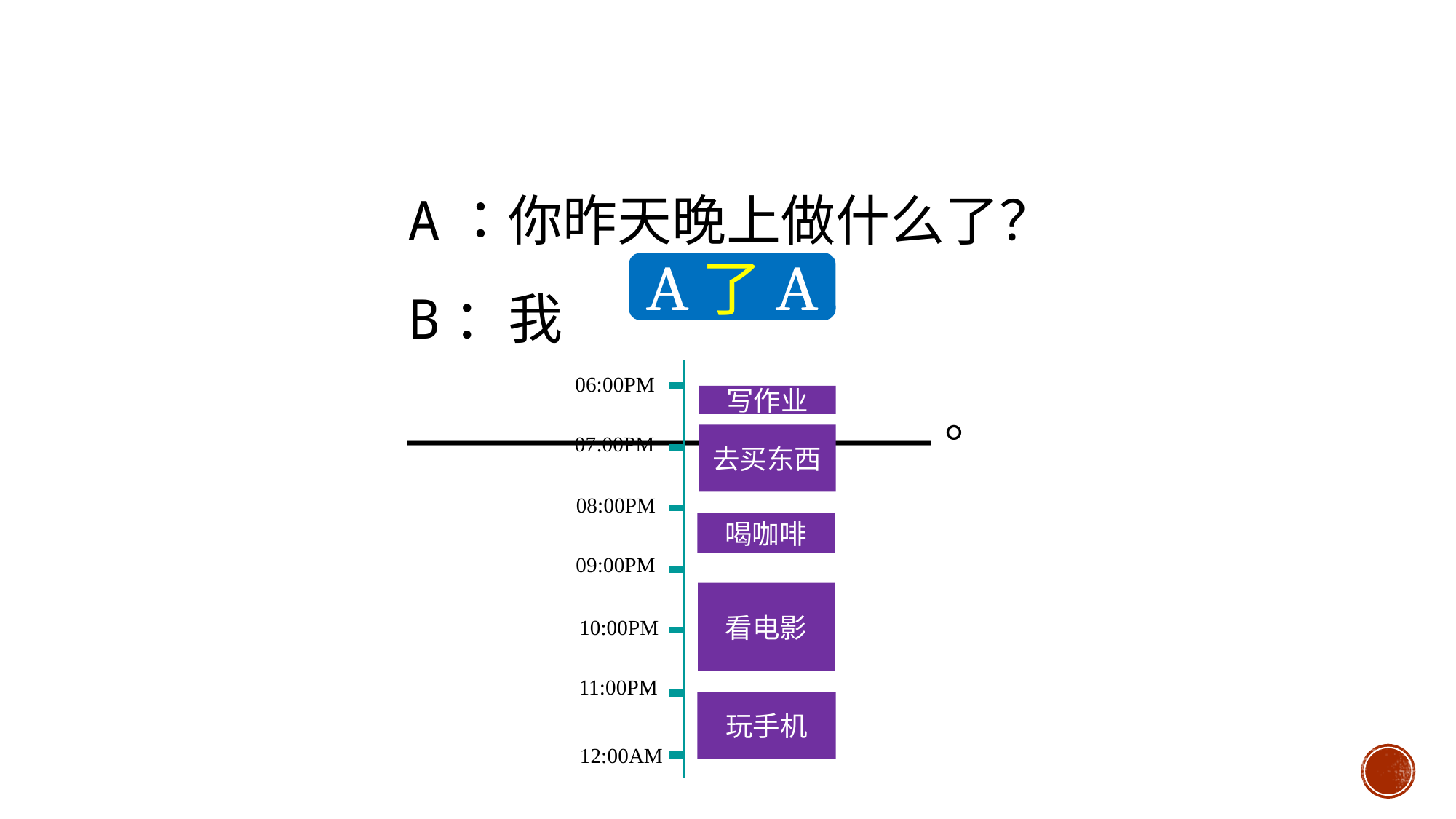

A：你昨天晚上做什么了？
B：我________________。
A了A
06:00PM
写作业
去买东西
07:00PM
08:00PM
喝咖啡
09:00PM
看电影
10:00PM
11:00PM
玩手机
12:00AM